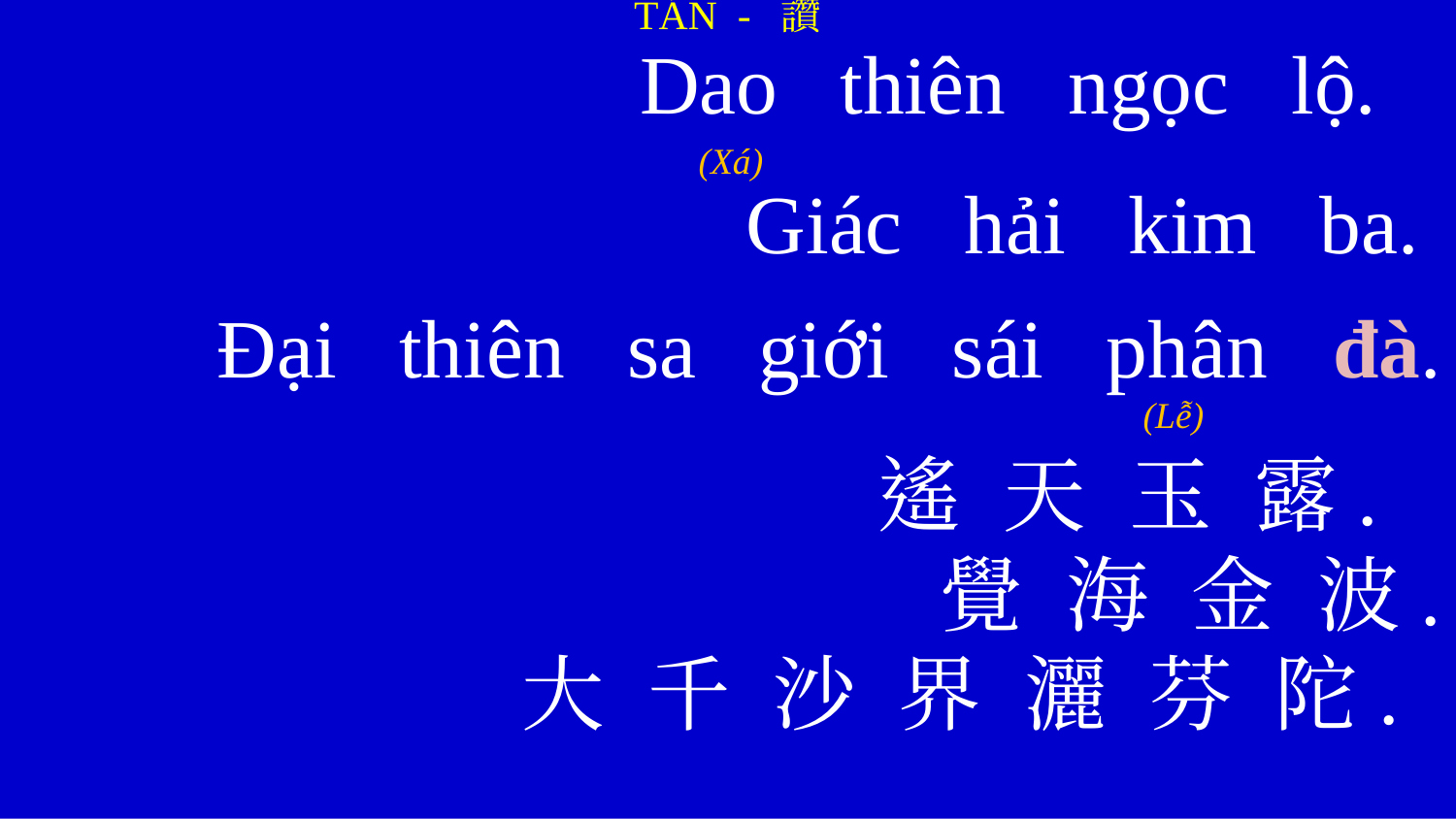

TÁN  -  讚
 Dao   thiên   ngọc   lộ.

Giác   hải   kim   ba.

Đại   thiên   sa   giới   sái   phân   đà.

遙  天  玉  露.
覺  海  金  波.
大  千  沙  界  灑  芬  陀.

(Xá)
(Lễ)